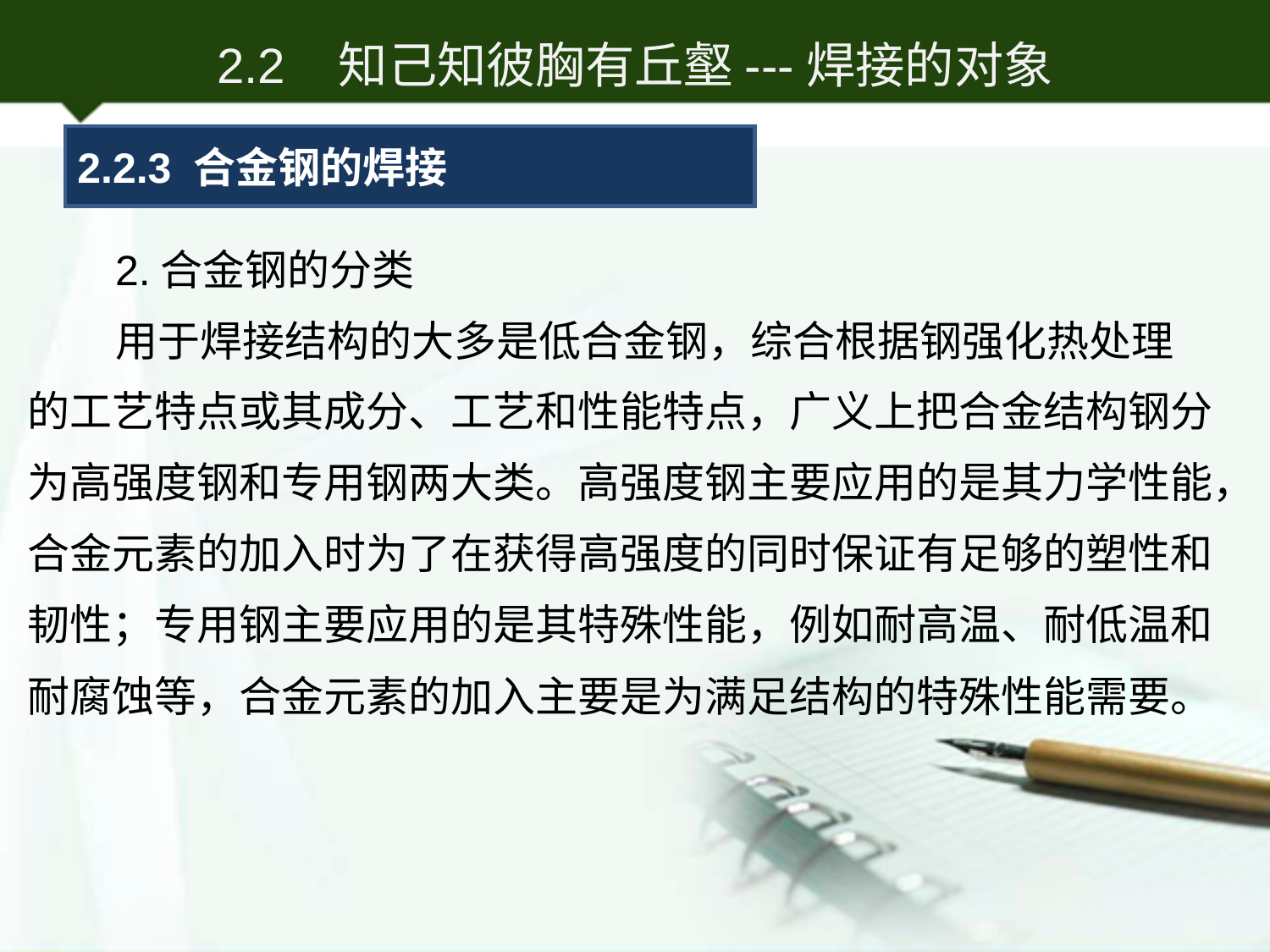

2.2   知己知彼胸有丘壑---焊接的对象
2.2.3 合金钢的焊接
2.合金钢的分类
用于焊接结构的大多是低合金钢，综合根据钢强化热处理的工艺特点或其成分、工艺和性能特点，广义上把合金结构钢分为高强度钢和专用钢两大类。高强度钢主要应用的是其力学性能，合金元素的加入时为了在获得高强度的同时保证有足够的塑性和韧性；专用钢主要应用的是其特殊性能，例如耐高温、耐低温和耐腐蚀等，合金元素的加入主要是为满足结构的特殊性能需要。